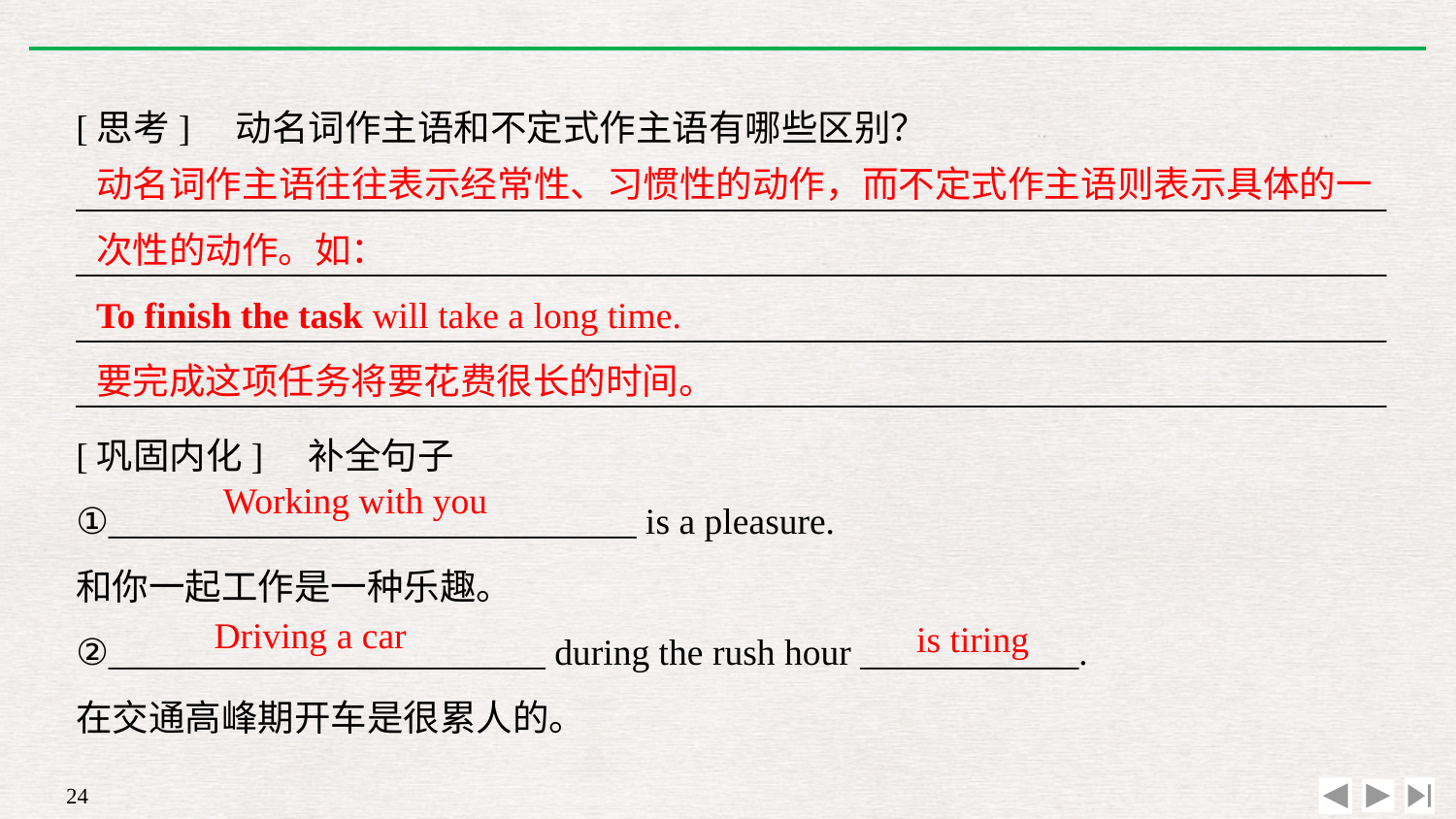

[思考]　动名词作主语和不定式作主语有哪些区别？
________________________________________________________________________
________________________________________________________________________
________________________________________________________________________
________________________________________________________________________
[巩固内化]　补全句子
①_____________________________ is a pleasure.
和你一起工作是一种乐趣。
②________________________ during the rush hour ____________.
在交通高峰期开车是很累人的。
动名词作主语往往表示经常性、习惯性的动作，而不定式作主语则表示具体的一次性的动作。如：
To finish the task will take a long time.
要完成这项任务将要花费很长的时间。
Working with you
Driving a car
is tiring